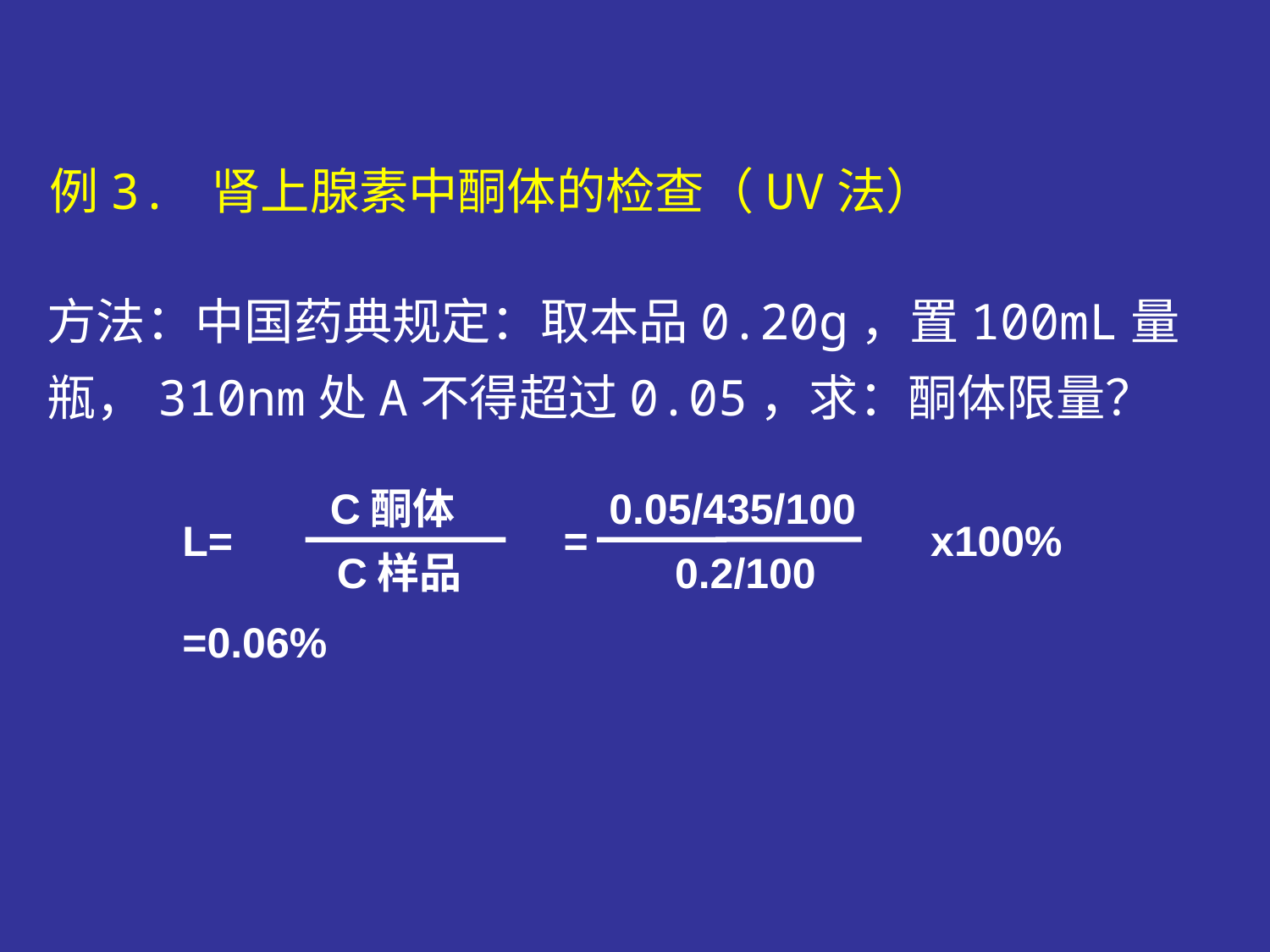

例3. 肾上腺素中酮体的检查（UV法）
方法：中国药典规定：取本品0.20g，置100mL量瓶，310nm处A不得超过0.05，求：酮体限量？
C酮体
0.05/435/100

0.2/100
L=                            =                             x100%

=0.06%

C样品